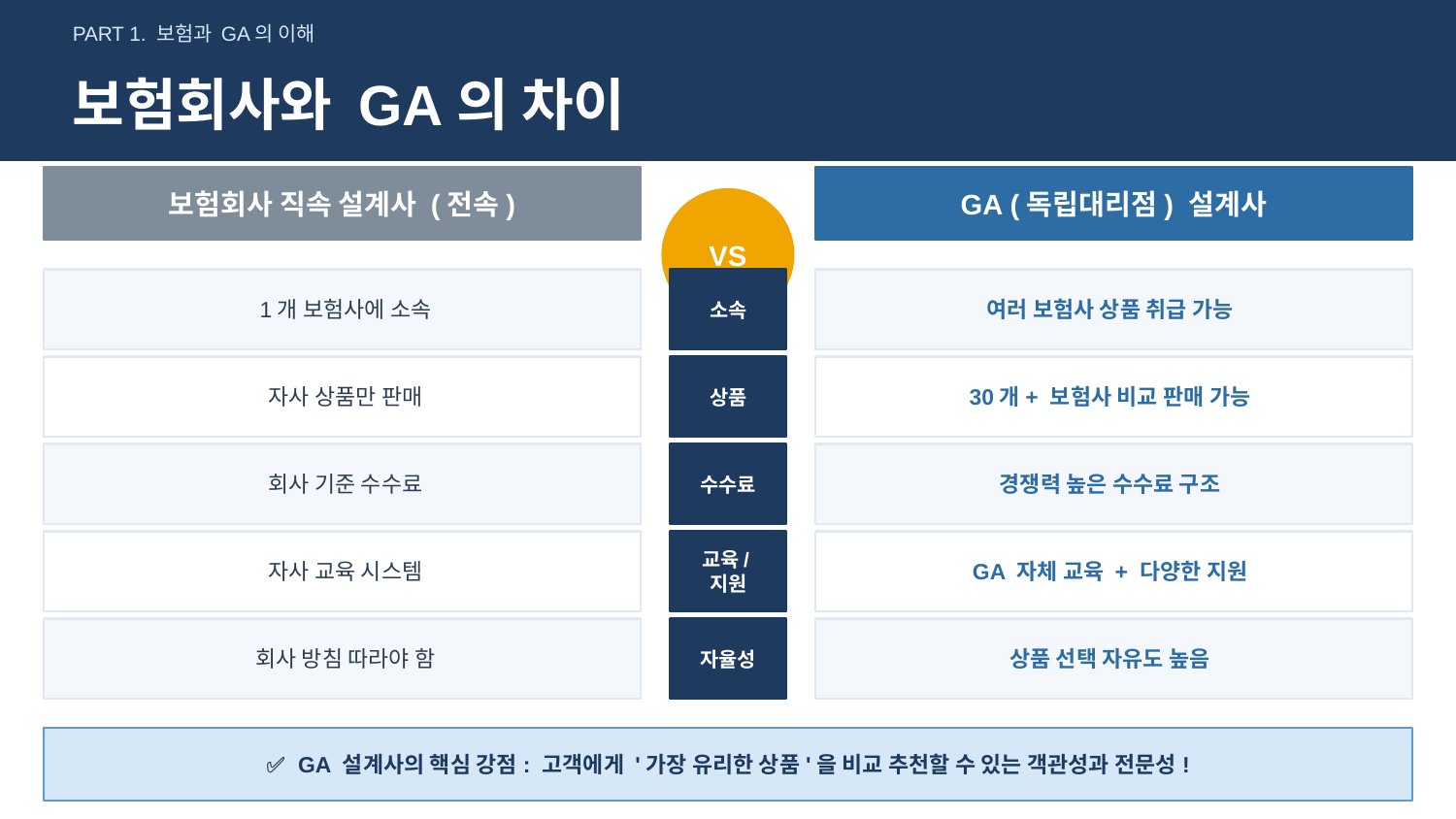

PART 1. 보험과 GA의 이해
보험회사와 GA의 차이

보험회사 직속 설계사 (전속)

GA (독립대리점) 설계사

VS

1개 보험사에 소속

소속

여러 보험사 상품 취급 가능

자사 상품만 판매

상품

30개+ 보험사 비교 판매 가능

회사 기준 수수료

수수료

경쟁력 높은 수수료 구조

자사 교육 시스템

교육/지원

GA 자체 교육 + 다양한 지원

회사 방침 따라야 함

자율성

상품 선택 자유도 높음

✅  GA 설계사의 핵심 강점: 고객에게 '가장 유리한 상품'을 비교 추천할 수 있는 객관성과 전문성!